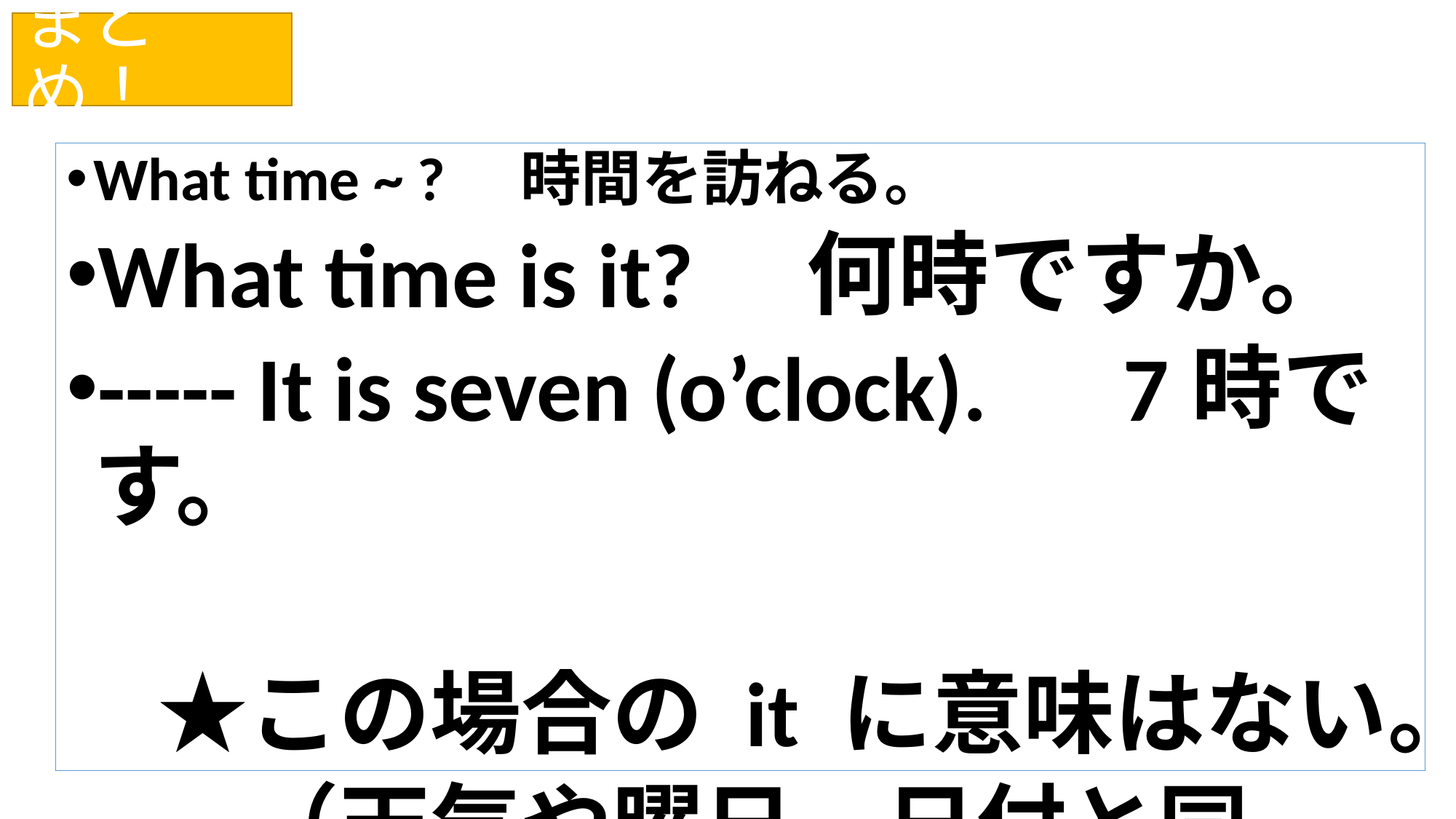

# まとめ！
What time ~ ?　時間を訪ねる。
What time is it?　何時ですか。
----- It is seven (o’clock).　7時です。

　★この場合の it に意味はない。
　　（天気や曜日、日付と同じ）